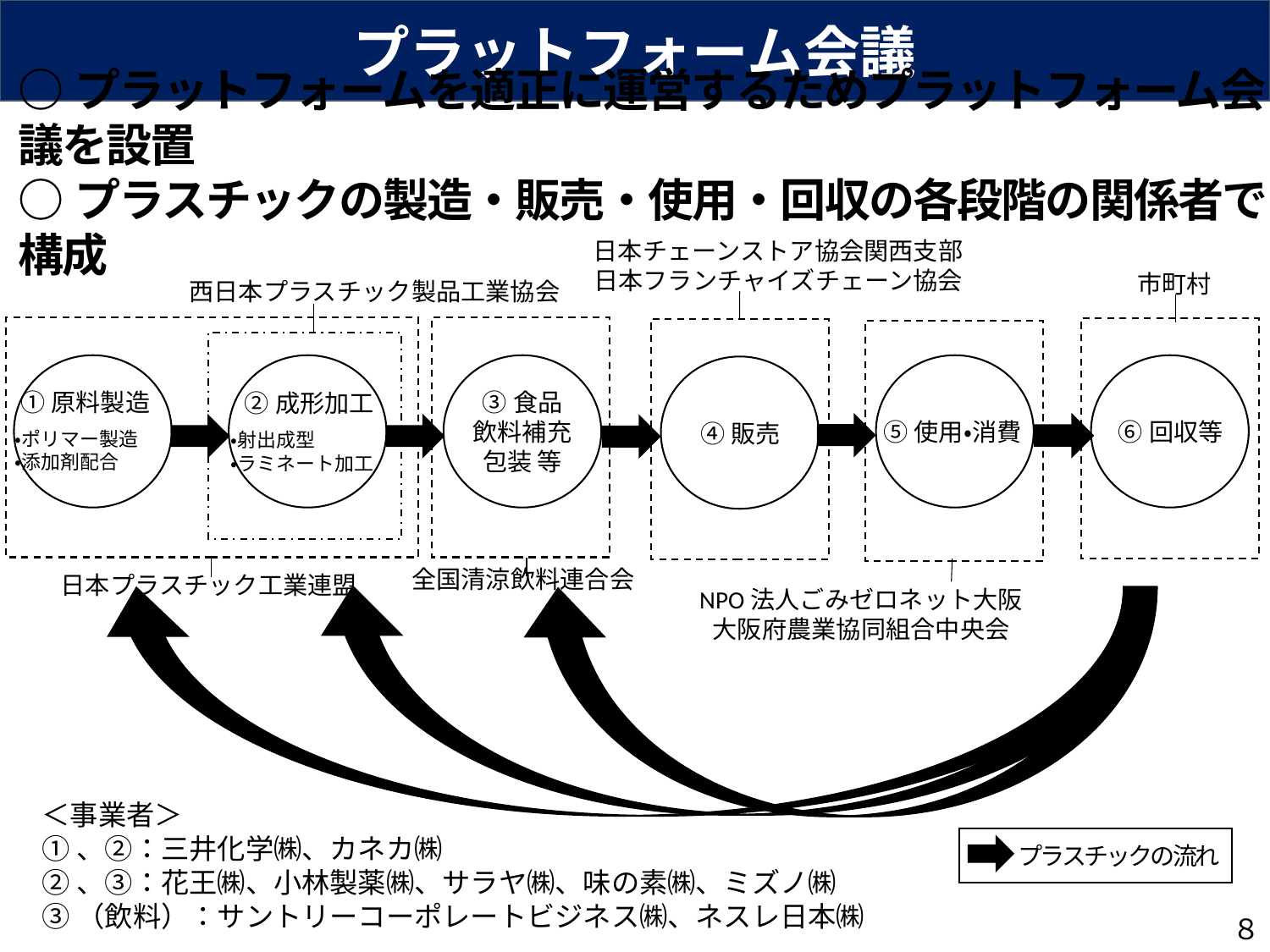

プラットフォーム会議
○プラットフォームを適正に運営するためプラットフォーム会議を設置
○プラスチックの製造・販売・使用・回収の各段階の関係者で構成
日本チェーンストア協会関西支部
日本フランチャイズチェーン協会
市町村
西日本プラスチック製品工業協会

①原料製造
・ポリマー製造
・添加剤配合
②成形加工
・射出成型
・ラミネート加工
③食品
飲料補充
包装 等
⑤使用・消費
⑥回収等
④販売

全国清涼飲料連合会
日本プラスチック工業連盟
NPO法人ごみゼロネット大阪
大阪府農業協同組合中央会

＜事業者＞
①、②：三井化学㈱、カネカ㈱
②、③：花王㈱、小林製薬㈱、サラヤ㈱、味の素㈱、ミズノ㈱
③（飲料）：サントリーコーポレートビジネス㈱、ネスレ日本㈱
プラスチックの流れ

８